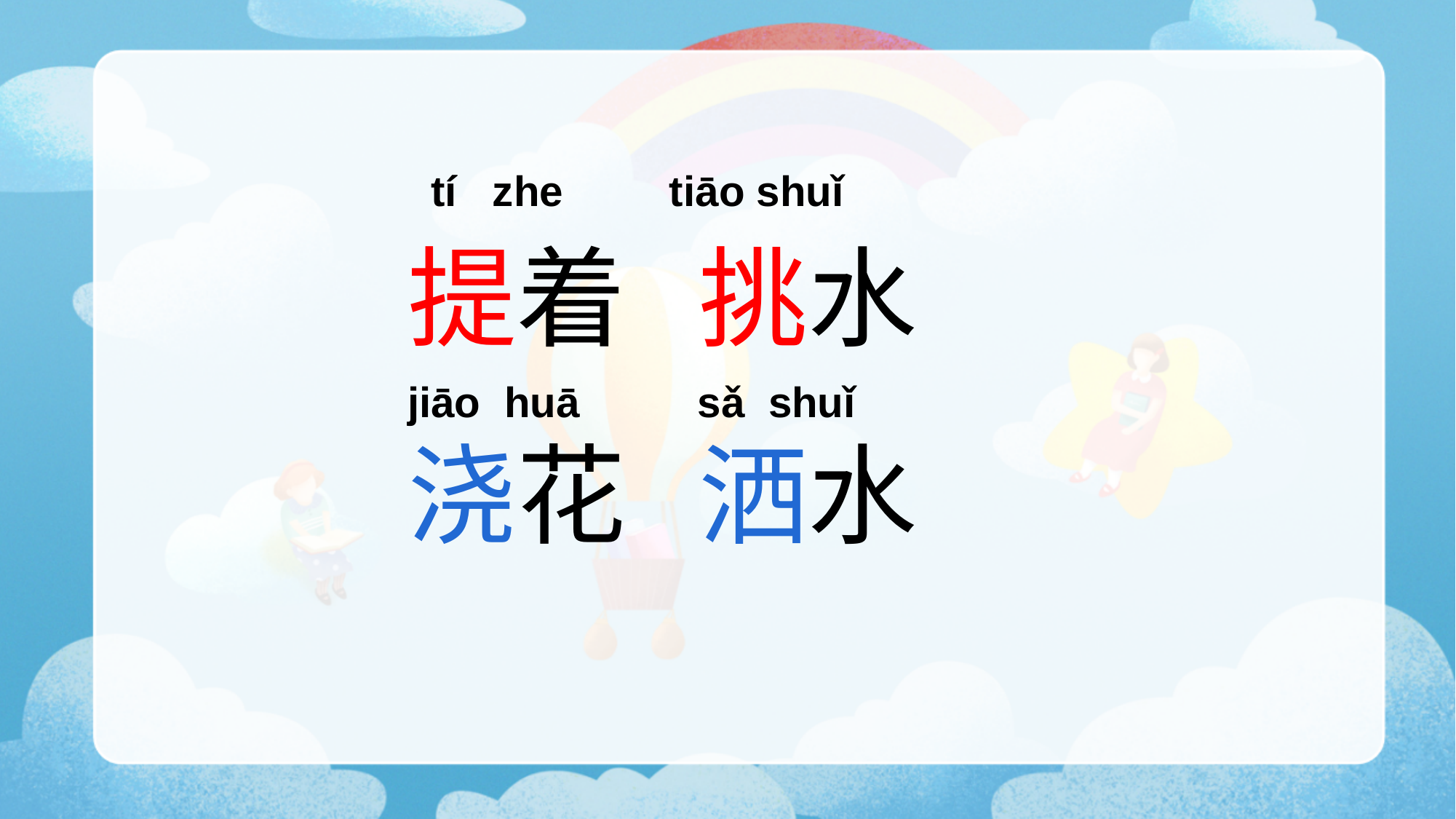

提着   挑水
浇花   洒水
 tí   zhe         tiāo shuǐ
jiāo  huā          sǎ  shuǐ